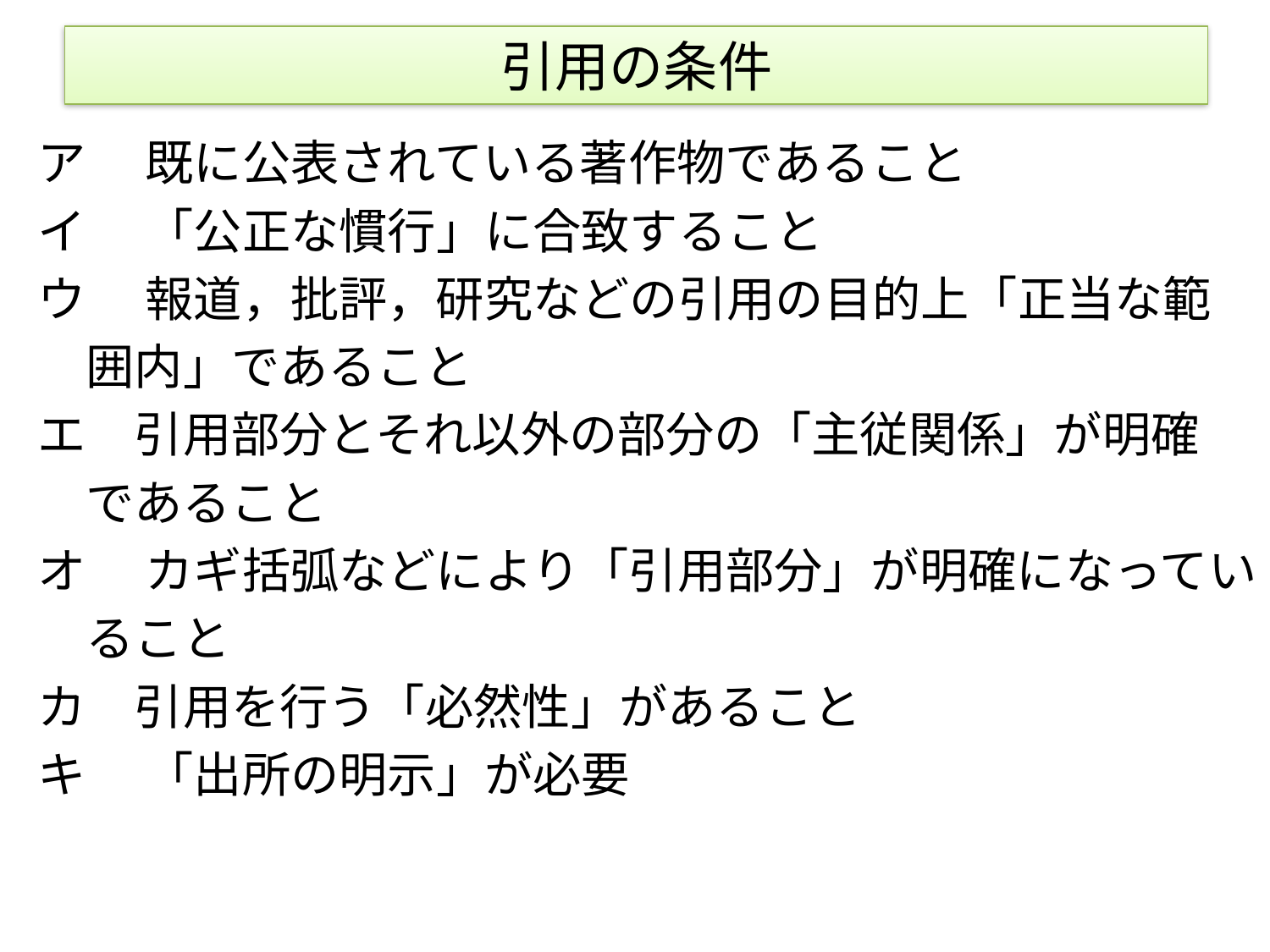

# 引用の条件
ア　 既に公表されている著作物であること
イ　 「公正な慣行」に合致すること
ウ　 報道，批評，研究などの引用の目的上「正当な範
　囲内」であること
エ　引用部分とそれ以外の部分の「主従関係」が明確
　であること
オ　 カギ括弧などにより「引用部分」が明確になってい
　ること
カ　引用を行う「必然性」があること
キ 　「出所の明示」が必要